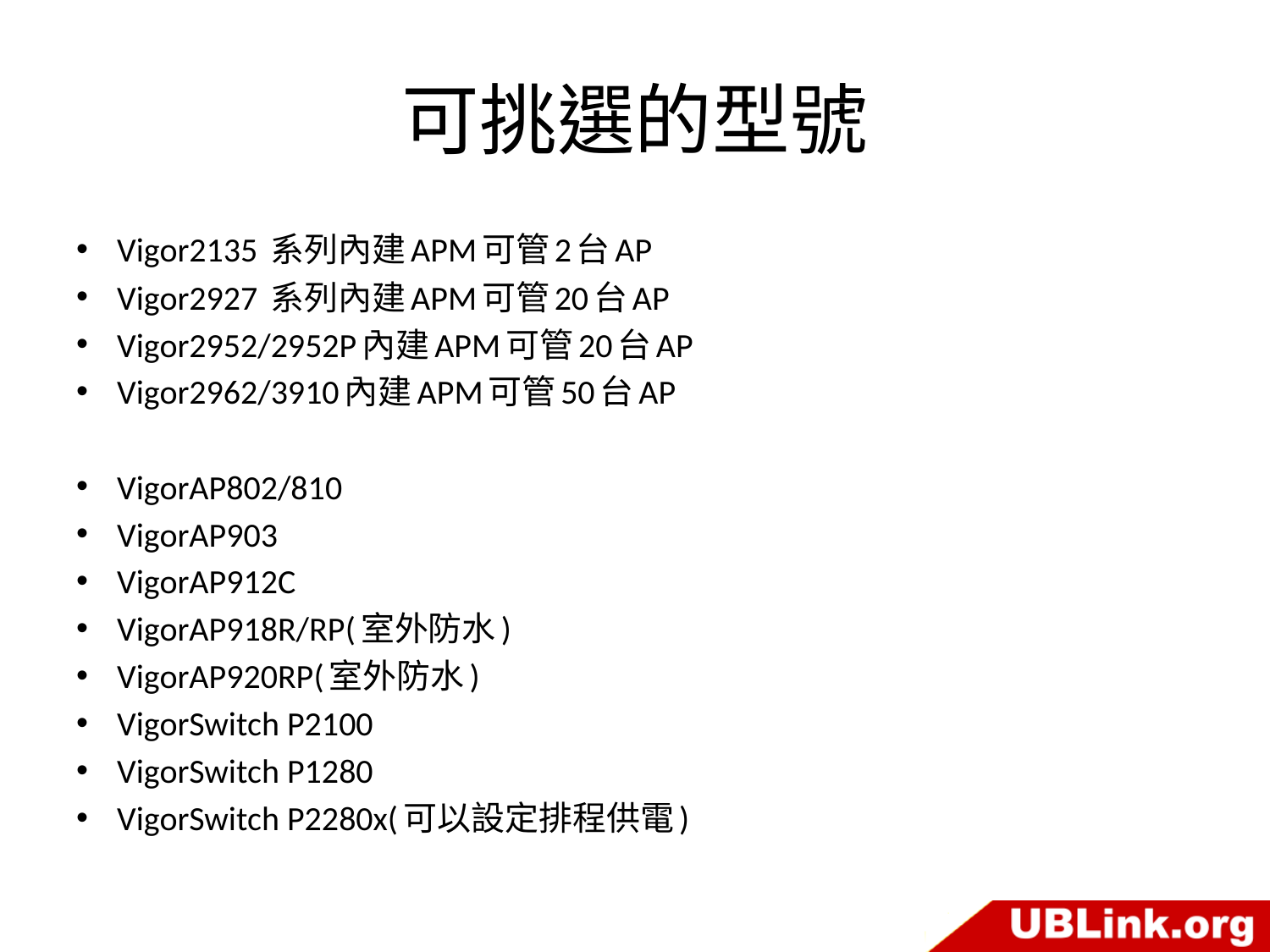

# 可挑選的型號
Vigor2135 系列內建APM可管2台AP
Vigor2927 系列內建APM可管20台AP
Vigor2952/2952P內建APM可管20台AP
Vigor2962/3910內建APM可管50台AP

VigorAP802/810
VigorAP903
VigorAP912C
VigorAP918R/RP(室外防水)
VigorAP920RP(室外防水)
VigorSwitch P2100
VigorSwitch P1280
VigorSwitch P2280x(可以設定排程供電)